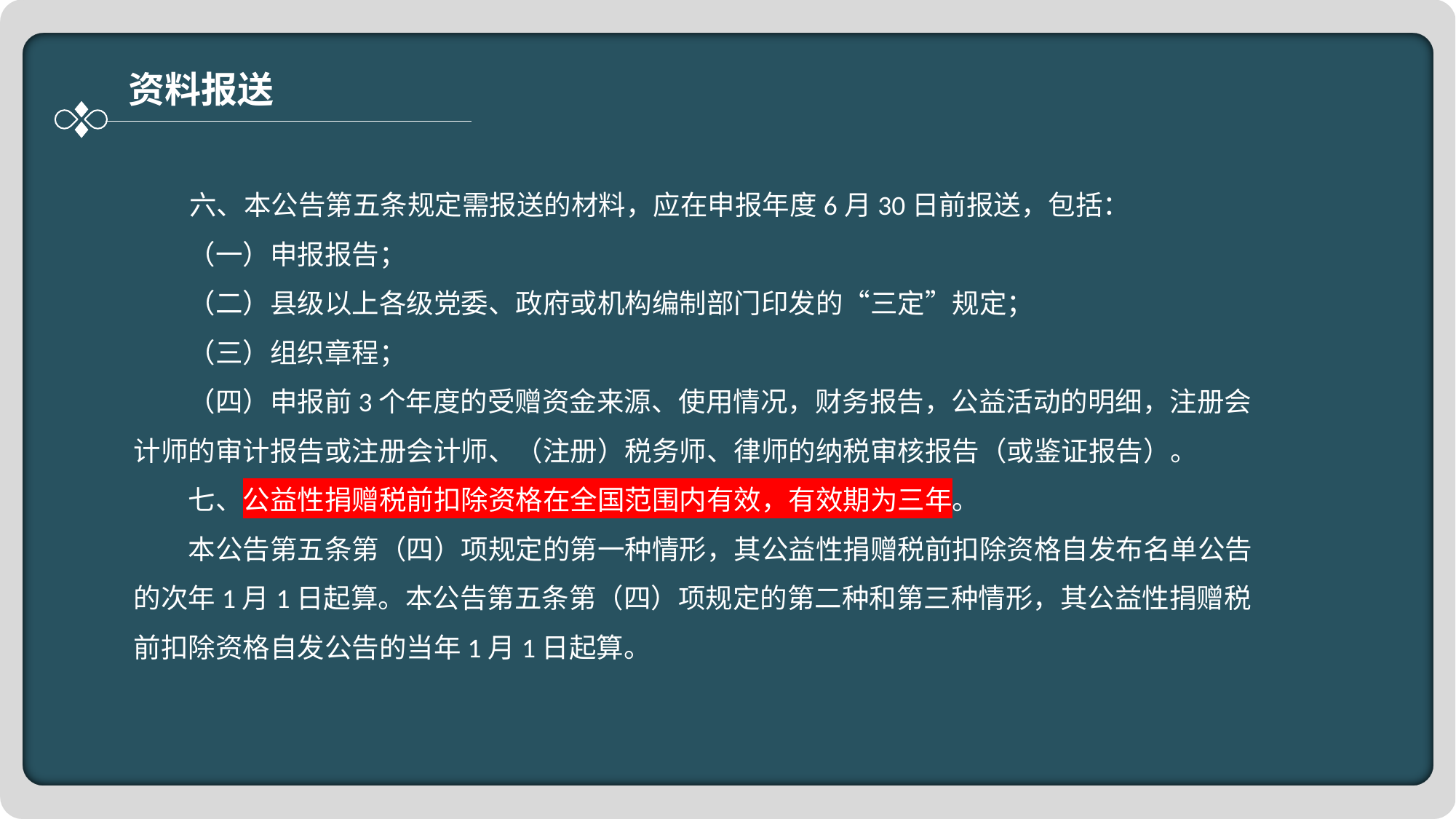

资料报送

        六、本公告第五条规定需报送的材料，应在申报年度6月30日前报送，包括：
　　（一）申报报告；
　　（二）县级以上各级党委、政府或机构编制部门印发的“三定”规定；
　　（三）组织章程；
　　（四）申报前3个年度的受赠资金来源、使用情况，财务报告，公益活动的明细，注册会计师的审计报告或注册会计师、（注册）税务师、律师的纳税审核报告（或鉴证报告）。
　　七、公益性捐赠税前扣除资格在全国范围内有效，有效期为三年。
　　本公告第五条第（四）项规定的第一种情形，其公益性捐赠税前扣除资格自发布名单公告的次年1月1日起算。本公告第五条第（四）项规定的第二种和第三种情形，其公益性捐赠税前扣除资格自发公告的当年1月1日起算。